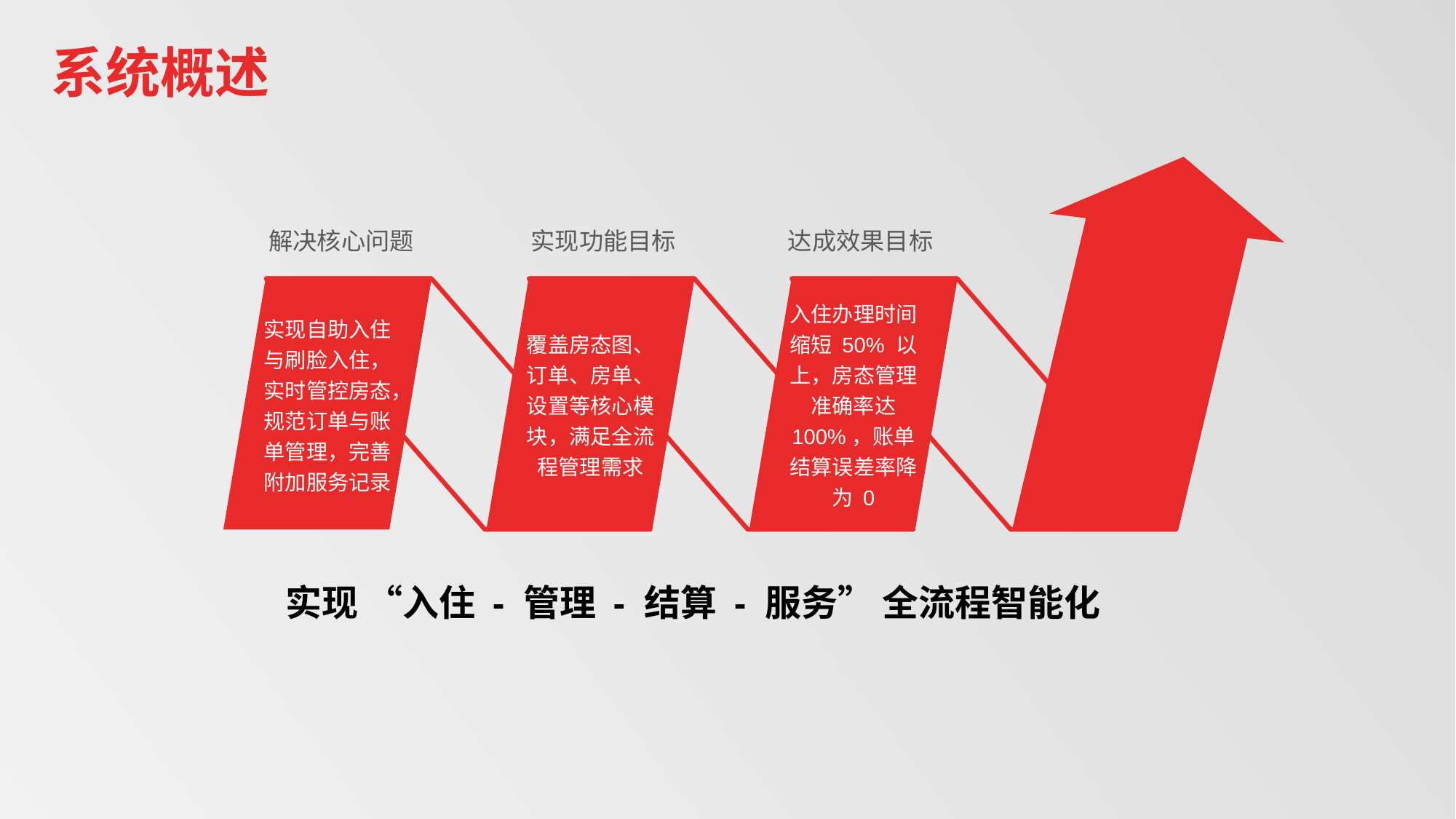

系统概述

解决核心问题
实现功能目标
达成效果目标
实现自助入住与刷脸入住，实时管控房态，规范订单与账单管理，完善附加服务记录
覆盖房态图、订单、房单、设置等核心模块，满足全流程管理需求
入住办理时间缩短 50% 以上，房态管理准确率达 100%，账单结算误差率降为 0

实现 “入住 - 管理 - 结算 - 服务” 全流程智能化